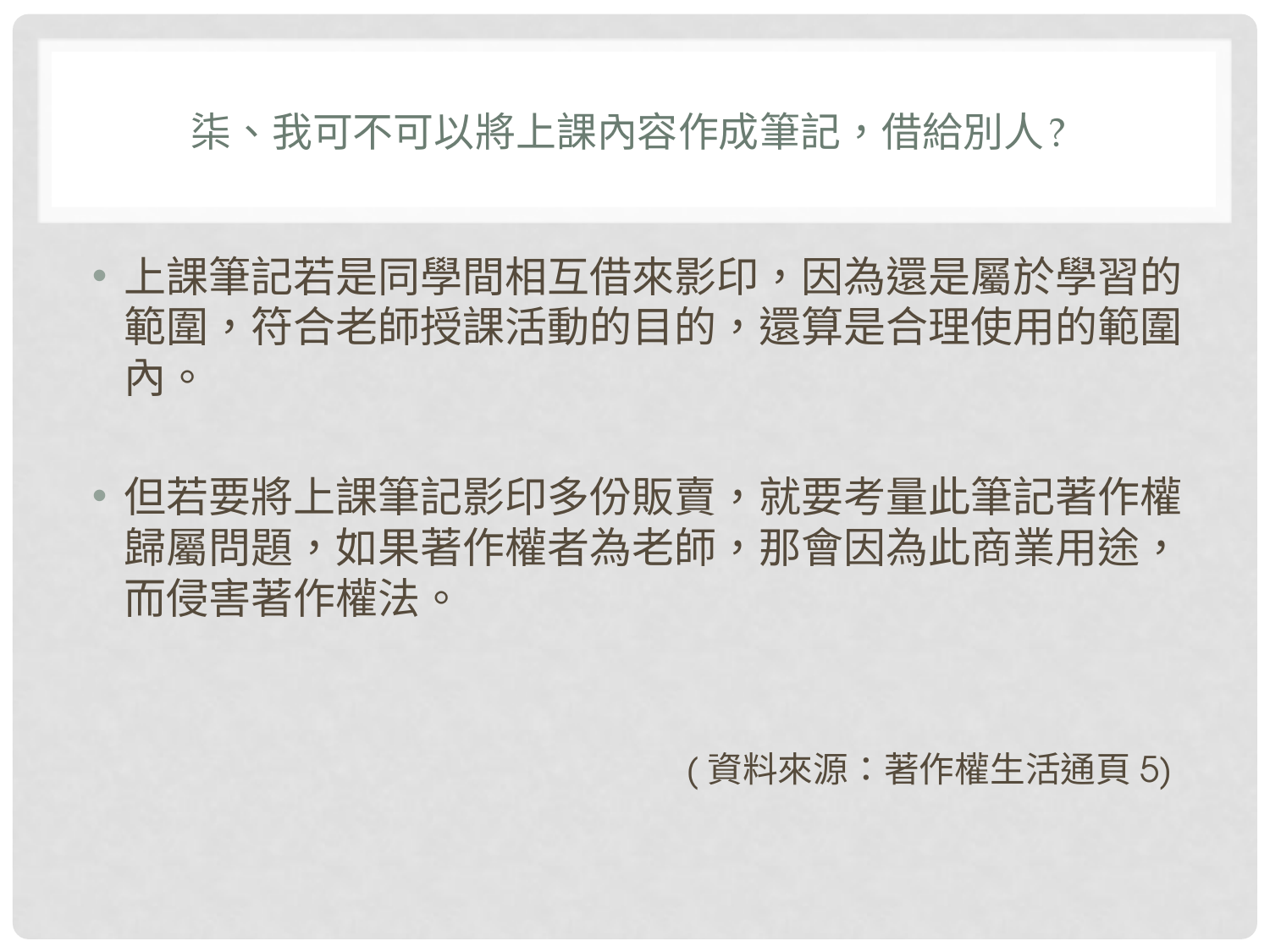

# 柒、我可不可以將上課內容作成筆記，借給別人?
上課筆記若是同學間相互借來影印，因為還是屬於學習的範圍，符合老師授課活動的目的，還算是合理使用的範圍內。

但若要將上課筆記影印多份販賣，就要考量此筆記著作權歸屬問題，如果著作權者為老師，那會因為此商業用途，而侵害著作權法。

                                                             (資料來源：著作權生活通頁5)